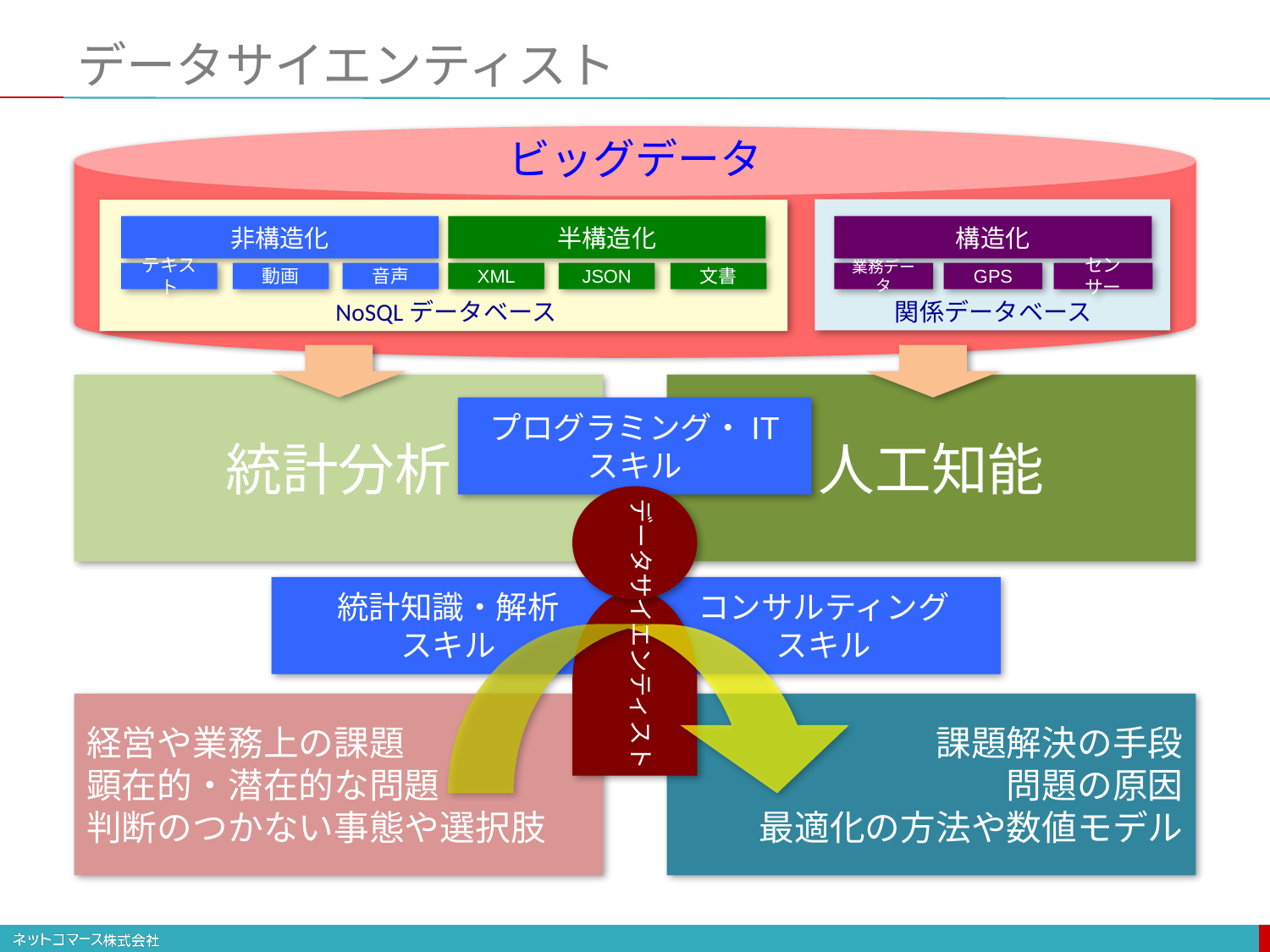

# データサイエンティスト

ビッグデータ

非構造化
半構造化
構造化
テキスト
動画
音声
XML
JSON
文書
業務データ
GPS
センサー
NoSQLデータベース
関係データベース

統計分析
人工知能
プログラミング・IT
スキル

データサイエンティスト
統計知識・解析
スキル
コンサルティング
スキル

経営や業務上の課題
顕在的・潜在的な問題
判断のつかない事態や選択肢
課題解決の手段
問題の原因
最適化の方法や数値モデル